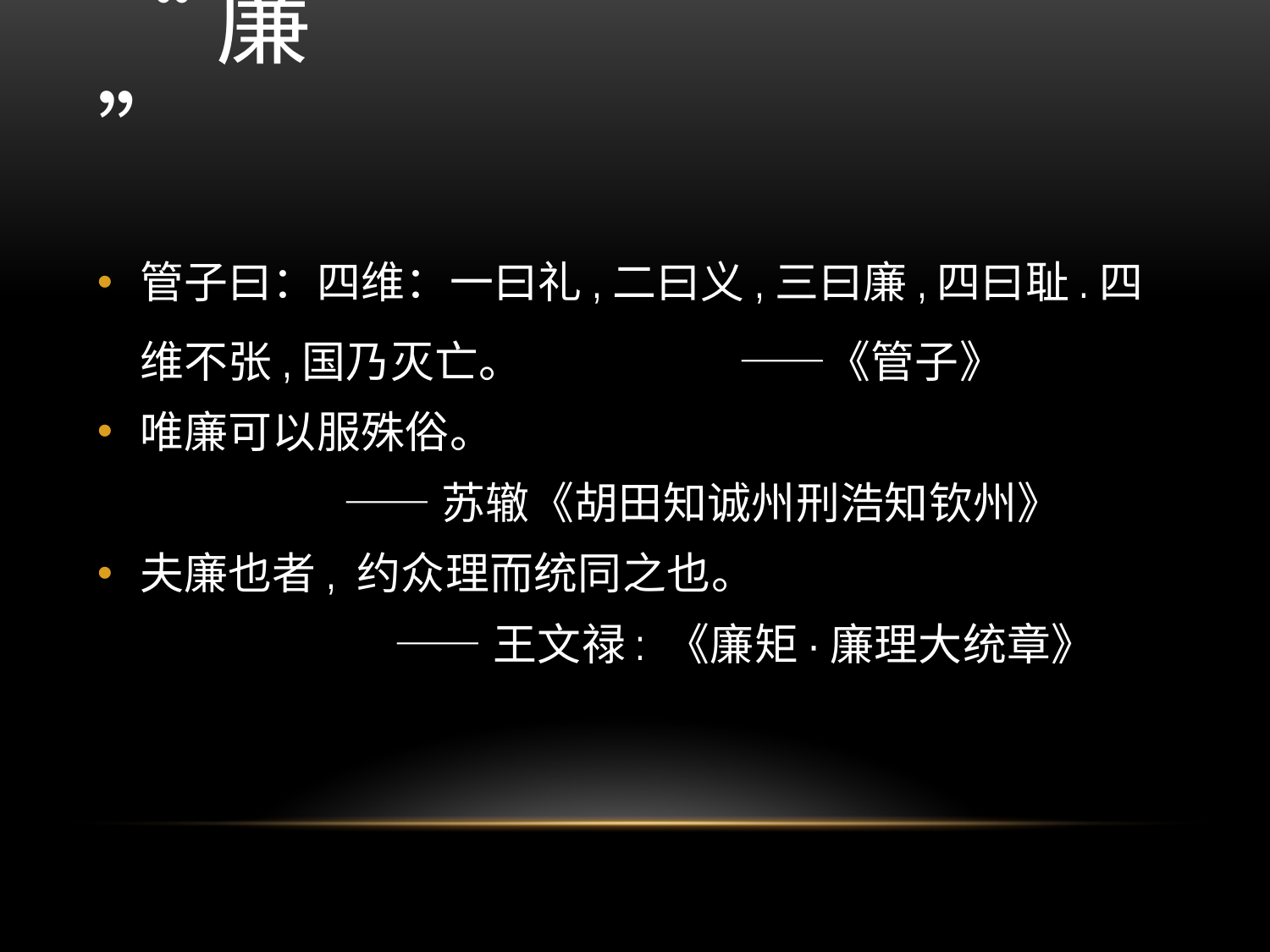

# “廉”
管子曰：四维：一曰礼,二曰义,三曰廉,四曰耻.四维不张,国乃灭亡。                     ——《管子》
唯廉可以服殊俗。
                        ——苏辙《胡田知诚州刑浩知钦州》
夫廉也者, 约众理而统同之也。
                             ——王文禄: 《廉矩·廉理大统章》